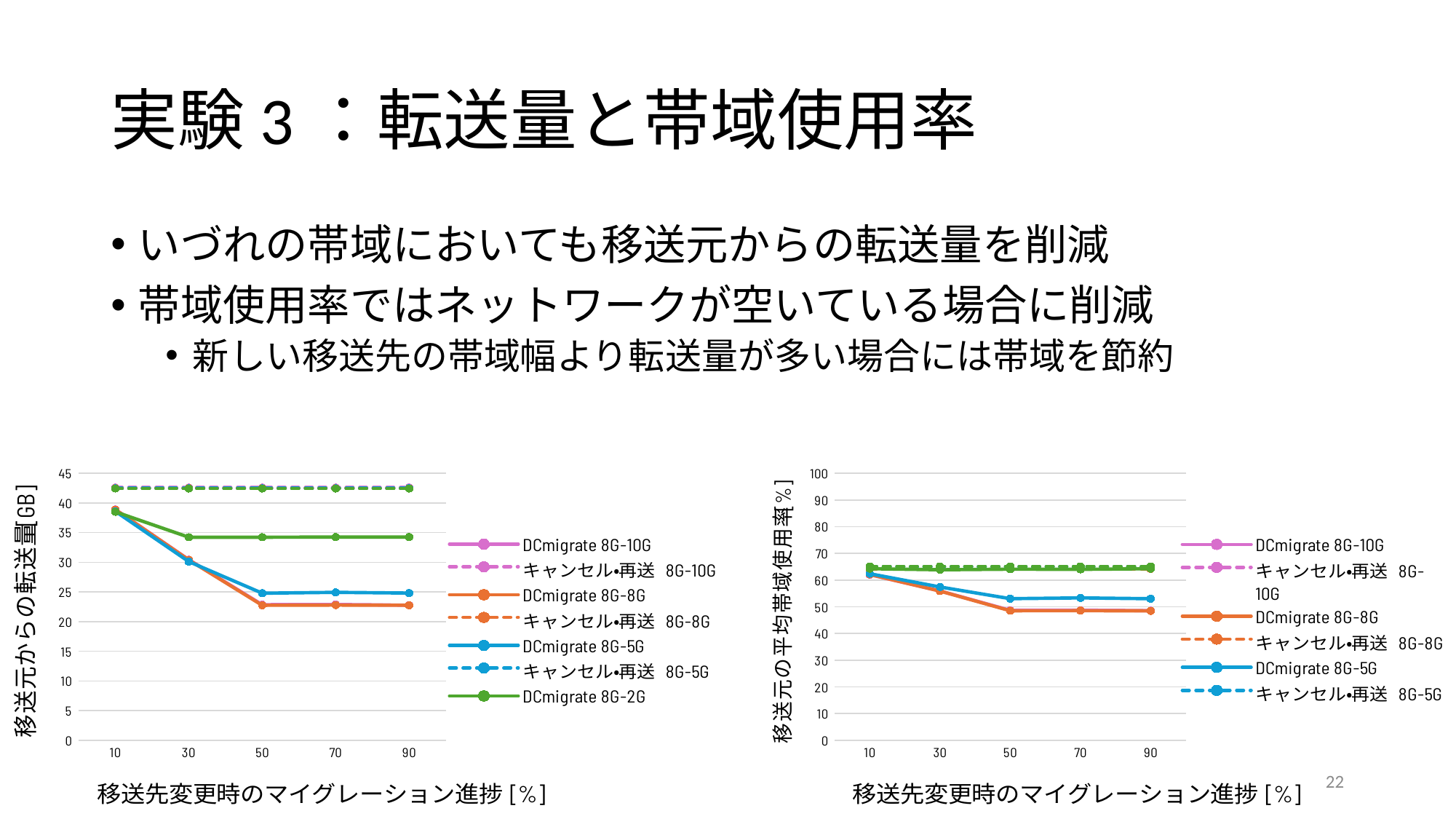

# 実験3：転送量と帯域使用率
いづれの帯域においても移送元からの転送量を削減
帯域使用率ではネットワークが空いている場合に削減
新しい移送先の帯域幅より転送量が多い場合には帯域を節約

### Chart

| Category |  |  |  |  |  |  |  |  |
|---|---|---|---|---|---|---|---|---|
| 10 | 38.903092401102185 | 42.57790027707815 | 38.87719177920371 | 42.464431546721606 | 38.582654415629804 | 42.45349560212344 | 38.49578904807568 | 42.42253334056586 |
| 30 | 30.436791724339127 | 42.57790027707815 | 30.386879351735114 | 42.464431546721606 | 30.102961997874083 | 42.45349560212344 | 34.21410847771913 | 42.42253334056586 |
| 50 | 22.843594971112907 | 42.57790027707815 | 22.74542669337243 | 42.464431546721606 | 24.779645193740727 | 42.45349560212344 | 34.21658124569804 | 42.42253334056586 |
| 70 | 22.87474923040718 | 42.57790027707815 | 22.776114929281174 | 42.464431546721606 | 24.923395910300314 | 42.45349560212344 | 34.24688822384924 | 42.42253334056586 |
| 90 | 22.76130313705653 | 42.57790027707815 | 22.746706401370467 | 42.464431546721606 | 24.800761905498803 | 42.45349560212344 | 34.243291192129256 | 42.42253334056586 |

### Chart

| Category |  |  |  |  |  |  |  |  |
|---|---|---|---|---|---|---|---|---|
| 10 | 62.01541392203512 | 64.41951702479028 | 62.075500207071656 | 64.18099405276884 | 62.350432663842206 | 65.02723795007134 | 64.24741592843876 | 65.09271072075796 |
| 30 | 55.914140982394905 | 64.41951702479028 | 55.85900414016255 | 64.18099405276884 | 57.40689608496619 | 65.02723795007134 | 63.838183828766795 | 65.09271072075796 |
| 50 | 48.661842429112056 | 64.41951702479028 | 48.487112132143466 | 64.18099405276884 | 53.0119074892659 | 65.02723795007134 | 64.0710372505439 | 65.09271072075796 |
| 70 | 48.70212009616861 | 64.41951702479028 | 48.52459336646923 | 64.18099405276884 | 53.30987875377246 | 65.02723795007134 | 63.996095087995606 | 65.09271072075796 |
| 90 | 48.51325124708452 | 64.41951702479028 | 48.44775931208562 | 64.18099405276884 | 53.00454381695951 | 65.02723795007134 | 64.24345035975749 | 65.09271072075796 |
22